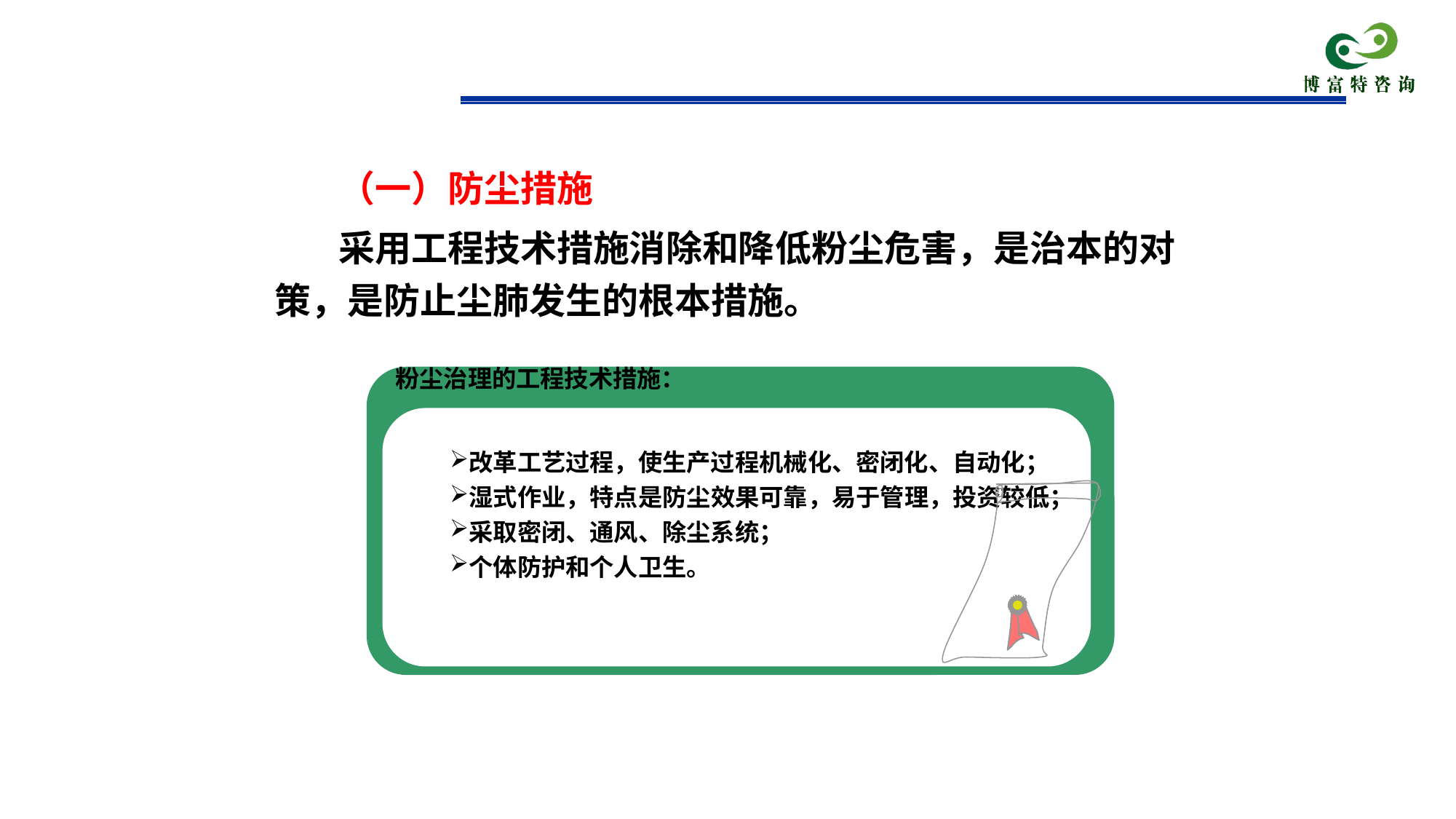

（一）防尘措施
采用工程技术措施消除和降低粉尘危害，是治本的对策，是防止尘肺发生的根本措施。

粉尘治理的工程技术措施：

改革工艺过程，使生产过程机械化、密闭化、自动化；
湿式作业，特点是防尘效果可靠，易于管理，投资较低；
采取密闭、通风、除尘系统；
个体防护和个人卫生。